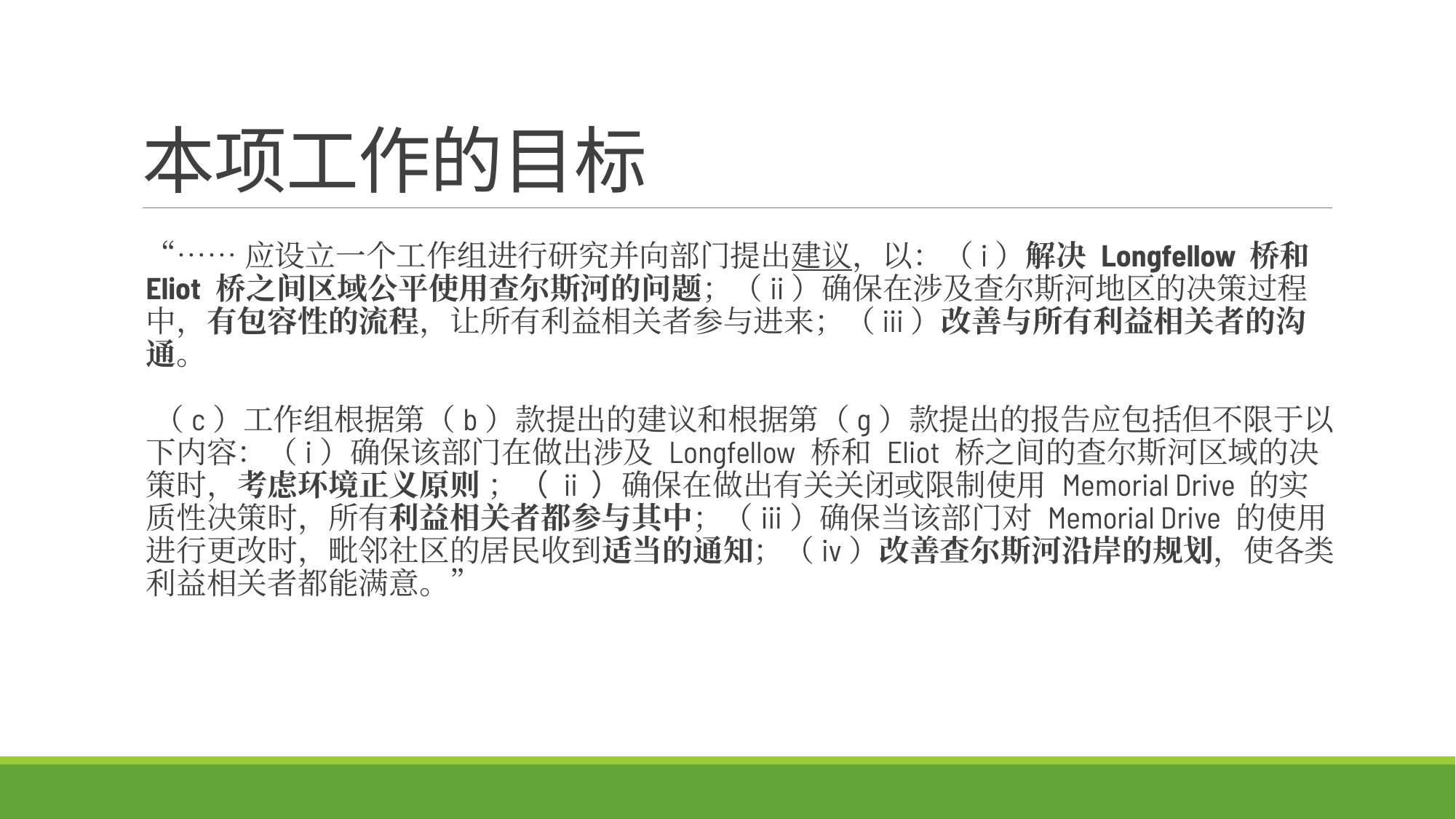

# 本项工作的目标
“……应设立一个工作组进行研究并向部门提出建议，以：（i）解决 Longfellow 桥和 Eliot 桥之间区域公平使用查尔斯河的问题；（ii）确保在涉及查尔斯河地区的决策过程中，有包容性的流程，让所有利益相关者参与进来；（iii）改善与所有利益相关者的沟通。
 （c）工作组根据第（b）款提出的建议和根据第（g）款提出的报告应包括但不限于以下内容：（i）确保该部门在做出涉及 Longfellow 桥和 Eliot 桥之间的查尔斯河区域的决策时，考虑环境正义原则 ；（ ii ）确保在做出有关关闭或限制使用 Memorial Drive 的实质性决策时，所有利益相关者都参与其中；（iii）确保当该部门对 Memorial Drive 的使用进行更改时，毗邻社区的居民收到适当的通知；（iv）改善查尔斯河沿岸的规划，使各类利益相关者都能满意。”